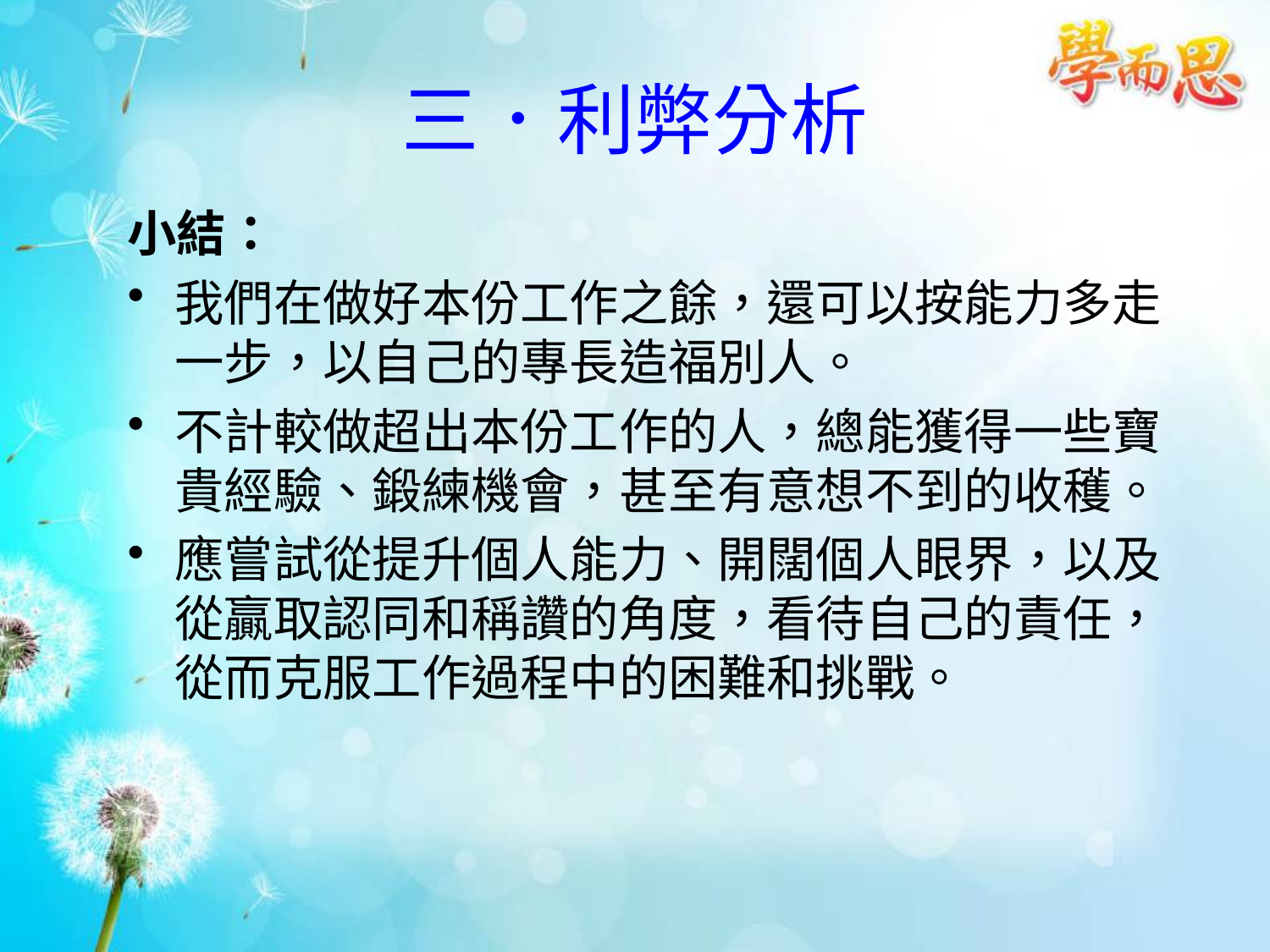

# 三．利弊分析
小結：
我們在做好本份工作之餘，還可以按能力多走一步，以自己的專長造福別人。
不計較做超出本份工作的人，總能獲得一些寶貴經驗、鍛練機會，甚至有意想不到的收穫。
應嘗試從提升個人能力、開闊個人眼界，以及從贏取認同和稱讚的角度，看待自己的責任，從而克服工作過程中的困難和挑戰。